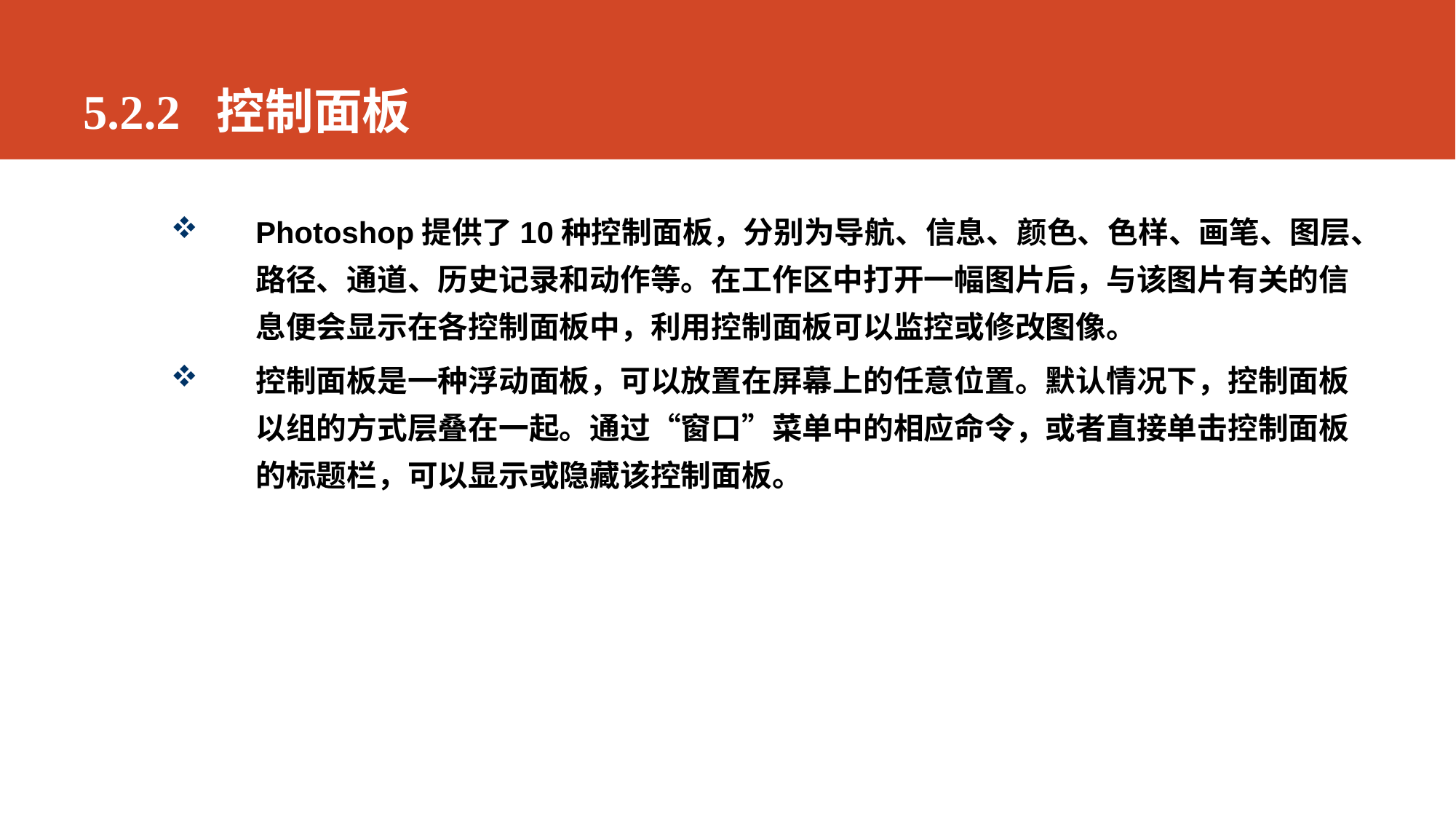

# 5.2.2  控制面板
Photoshop提供了10种控制面板，分别为导航、信息、颜色、色样、画笔、图层、路径、通道、历史记录和动作等。在工作区中打开一幅图片后，与该图片有关的信息便会显示在各控制面板中，利用控制面板可以监控或修改图像。
控制面板是一种浮动面板，可以放置在屏幕上的任意位置。默认情况下，控制面板以组的方式层叠在一起。通过“窗口”菜单中的相应命令，或者直接单击控制面板的标题栏，可以显示或隐藏该控制面板。